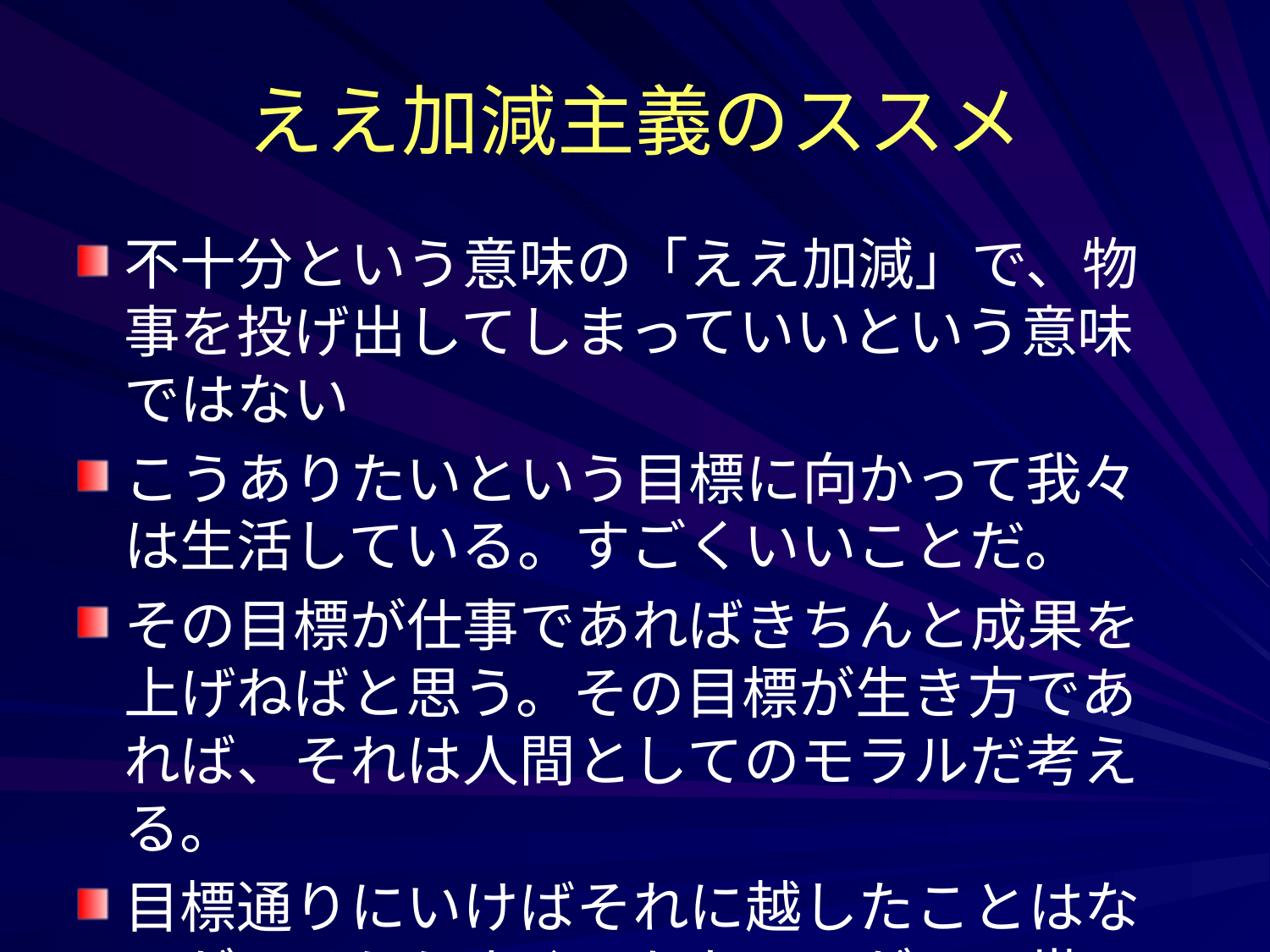

# ええ加減主義のススメ
不十分という意味の「ええ加減」で、物事を投げ出してしまっていいという意味ではない
こうありたいという目標に向かって我々は生活している。すごくいいことだ。
その目標が仕事であればきちんと成果を上げねばと思う。その目標が生き方であれば、それは人間としてのモラルだ考える。
目標通りにいけばそれに越したことはないが、そううまくいかないのがこの世の常だ。